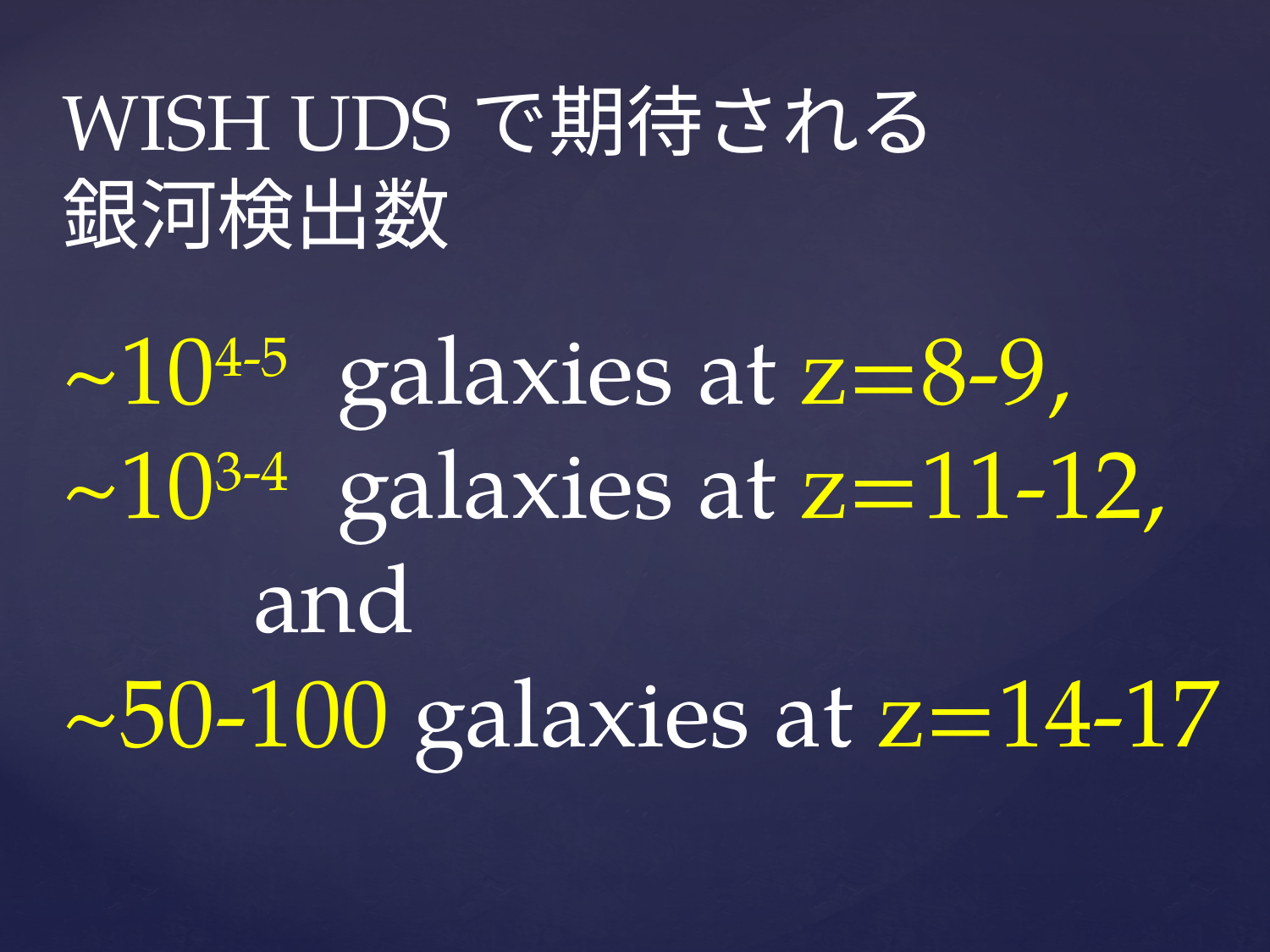

WISH UDSで期待される
銀河検出数

~104-5  galaxies at z=8-9,
~103-4  galaxies at z=11-12,
        and
~50-100 galaxies at z=14-17